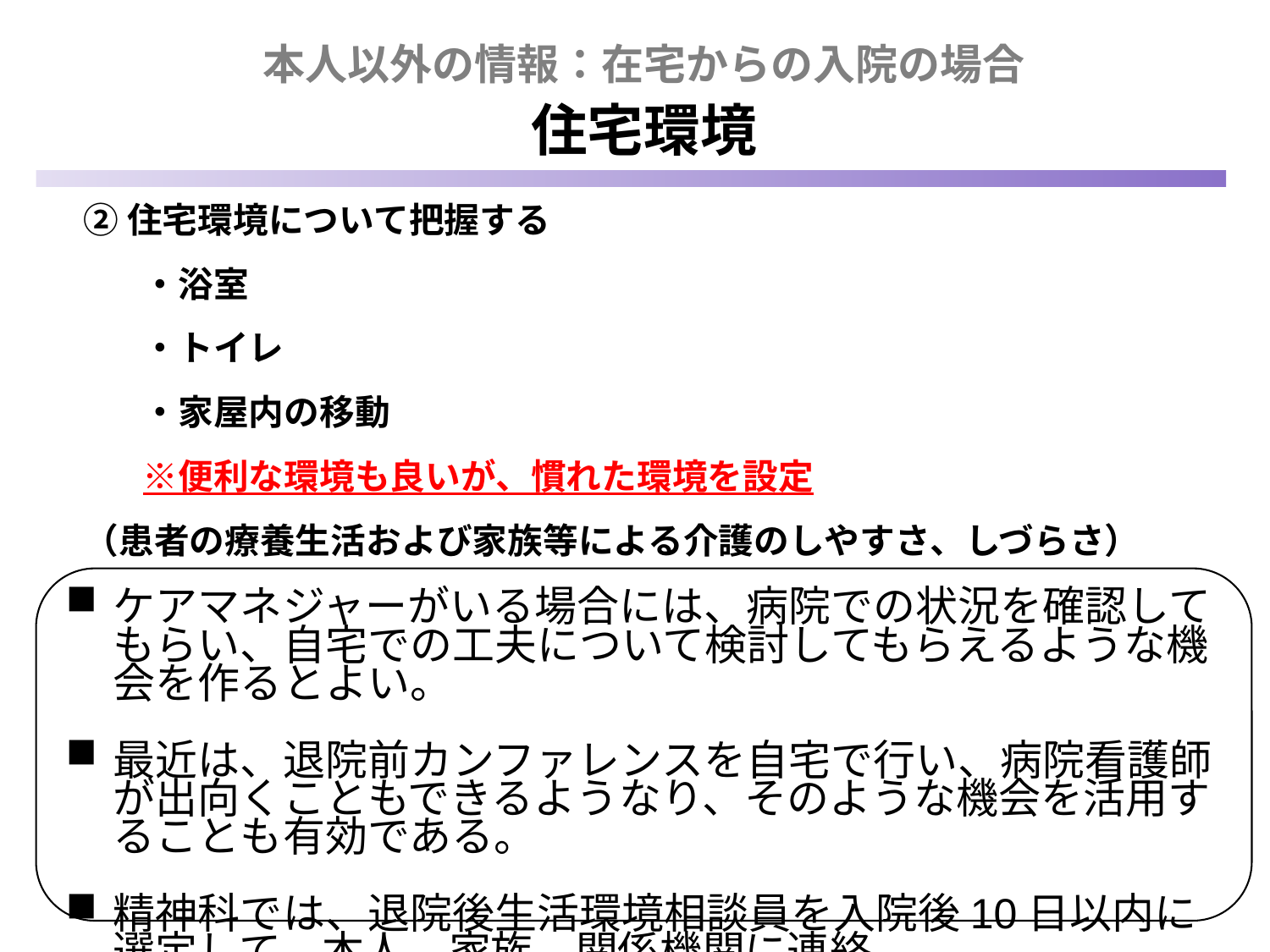

本人以外の情報：在宅からの入院の場合
住宅環境

②住宅環境について把握する
　   ・浴室
　   ・トイレ
　   ・家屋内の移動
　   ※便利な環境も良いが、慣れた環境を設定
（患者の療養生活および家族等による介護のしやすさ、しづらさ）

ケアマネジャーがいる場合には、病院での状況を確認してもらい、自宅での工夫について検討してもらえるような機会を作るとよい。

最近は、退院前カンファレンスを自宅で行い、病院看護師が出向くこともできるようなり、そのような機会を活用することも有効である。

精神科では、退院後生活環境相談員を入院後10日以内に選定して、本人、家族、関係機関に連絡。